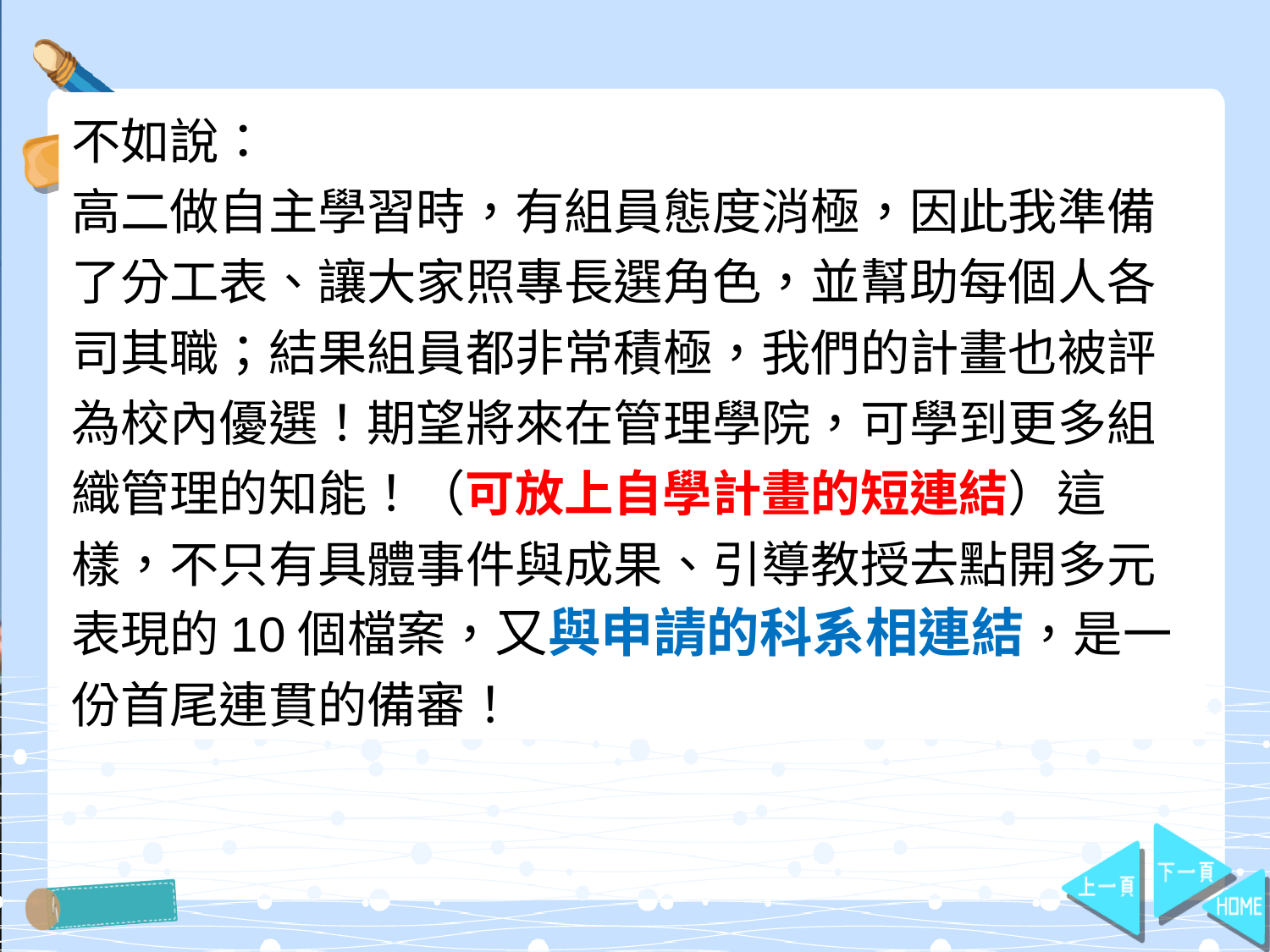

不如說：
高二做自主學習時，有組員態度消極，因此我準備了分工表、讓大家照專長選角色，並幫助每個人各司其職；結果組員都非常積極，我們的計畫也被評為校內優選！期望將來在管理學院，可學到更多組織管理的知能！（可放上自學計畫的短連結）這樣，不只有具體事件與成果、引導教授去點開多元表現的10個檔案，又與申請的科系相連結，是一份首尾連貫的備審！